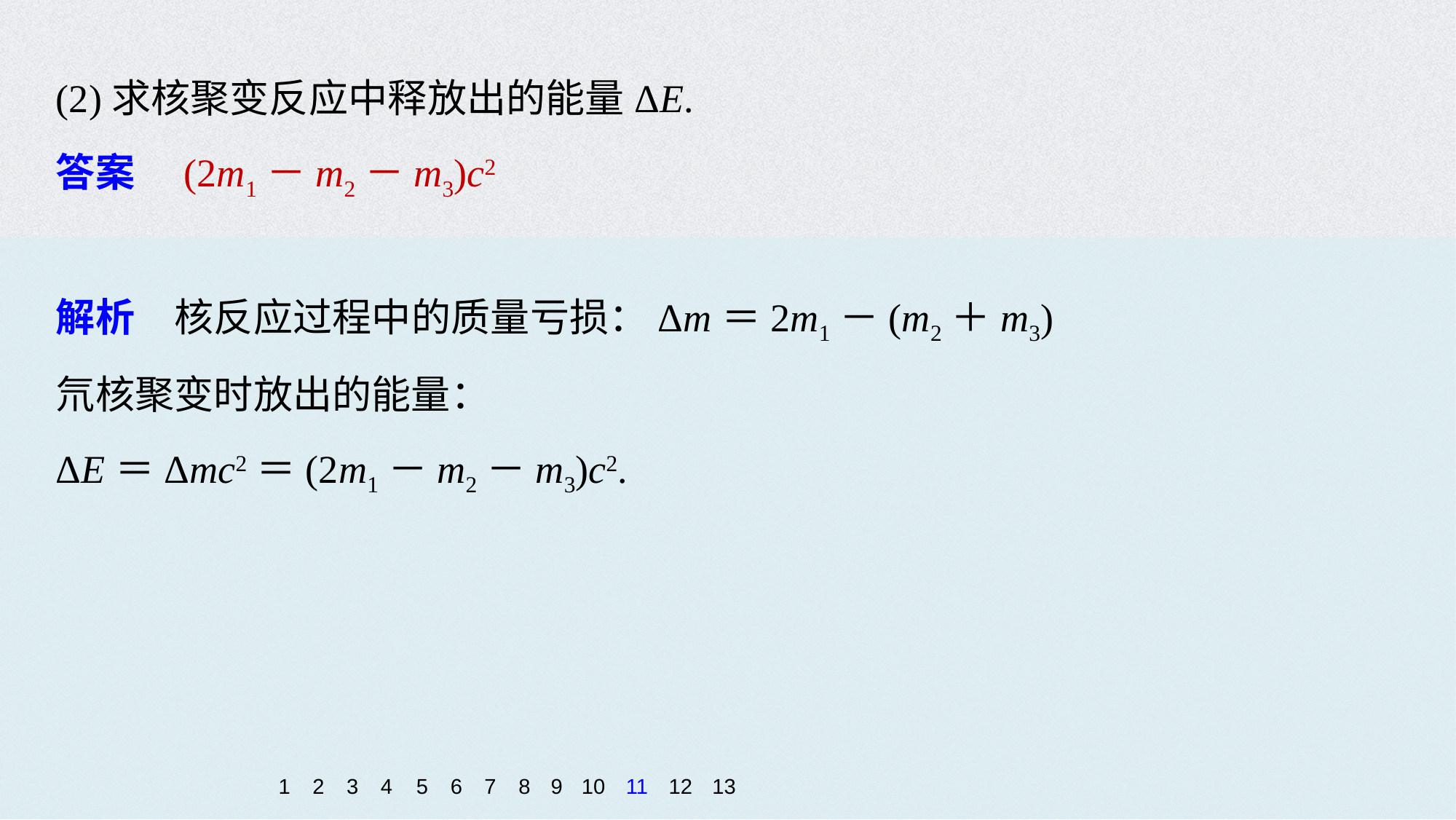

(2)求核聚变反应中释放出的能量ΔE.
答案　(2m1－m2－m3)c2
解析　核反应过程中的质量亏损：Δm＝2m1－(m2＋m3)
氘核聚变时放出的能量：
ΔE＝Δmc2＝(2m1－m2－m3)c2.
1
2
3
4
5
6
7
8
9
10
11
12
13